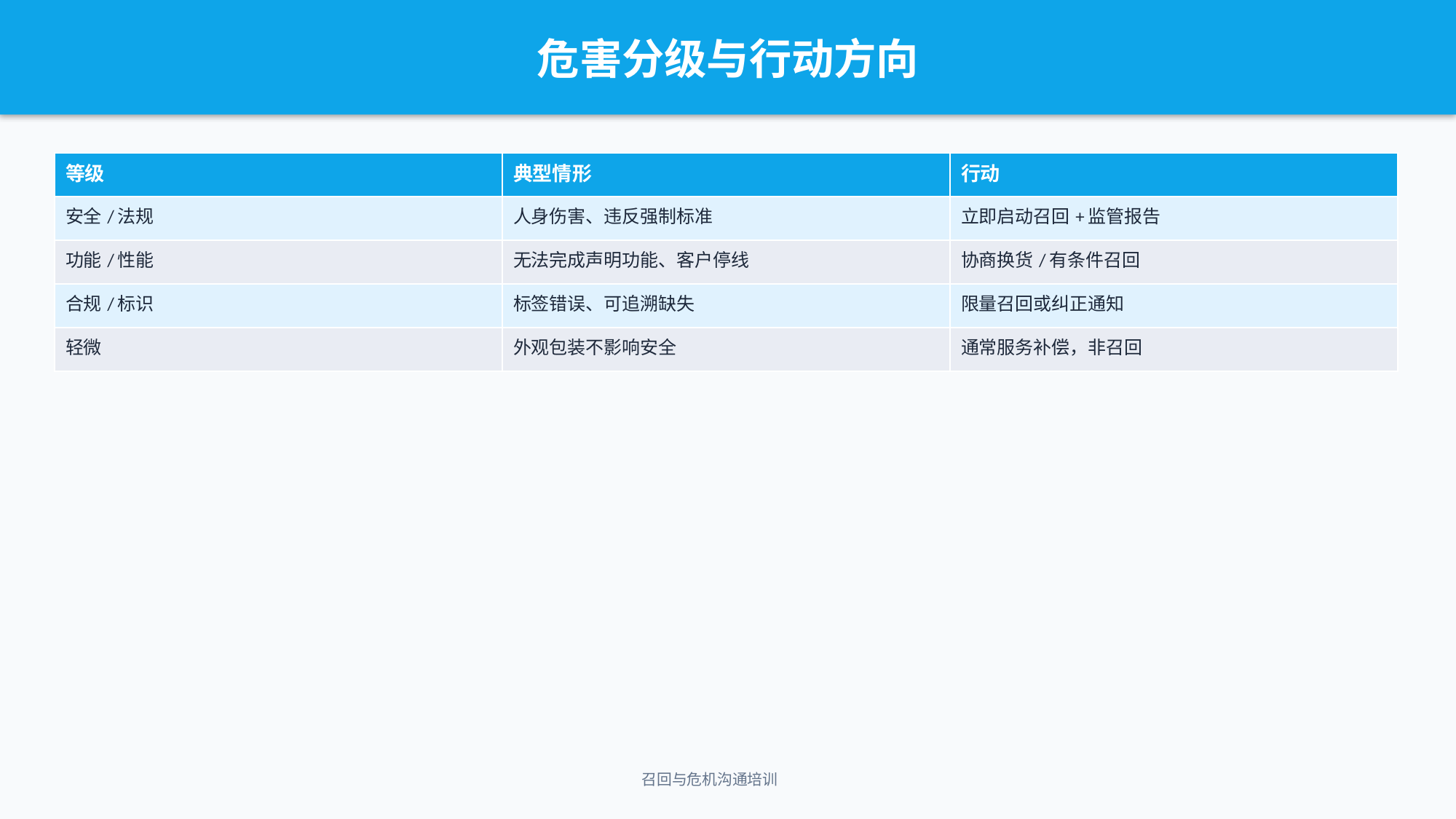

危害分级与行动方向
| 等级 | 典型情形 | 行动 |
| --- | --- | --- |
| 安全/法规 | 人身伤害、违反强制标准 | 立即启动召回+监管报告 |
| 功能/性能 | 无法完成声明功能、客户停线 | 协商换货/有条件召回 |
| 合规/标识 | 标签错误、可追溯缺失 | 限量召回或纠正通知 |
| 轻微 | 外观包装不影响安全 | 通常服务补偿，非召回 |
召回与危机沟通培训